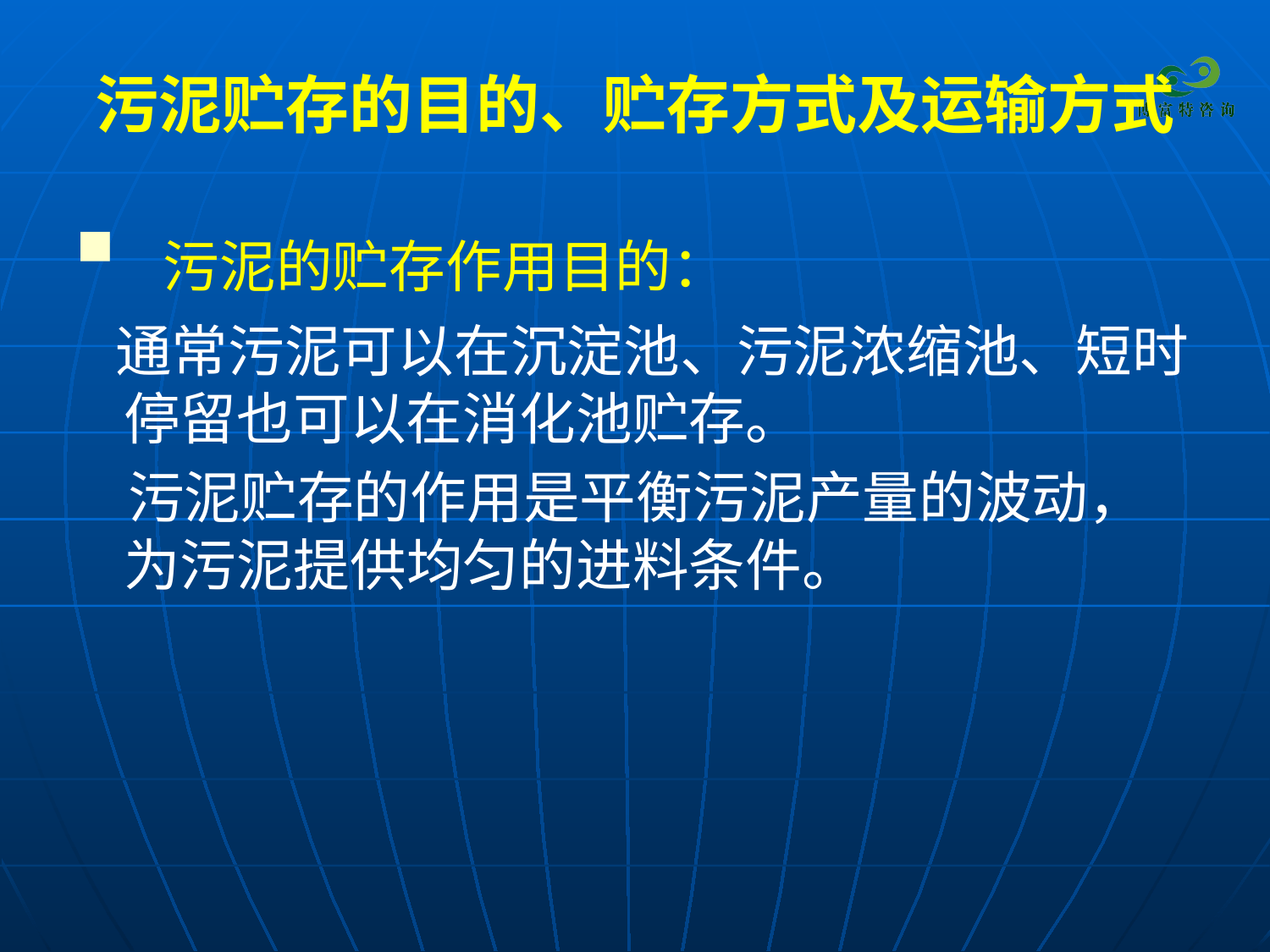

# 污泥贮存的目的、贮存方式及运输方式
 污泥的贮存作用目的：
  通常污泥可以在沉淀池、污泥浓缩池、短时停留也可以在消化池贮存。
   污泥贮存的作用是平衡污泥产量的波动，为污泥提供均匀的进料条件。